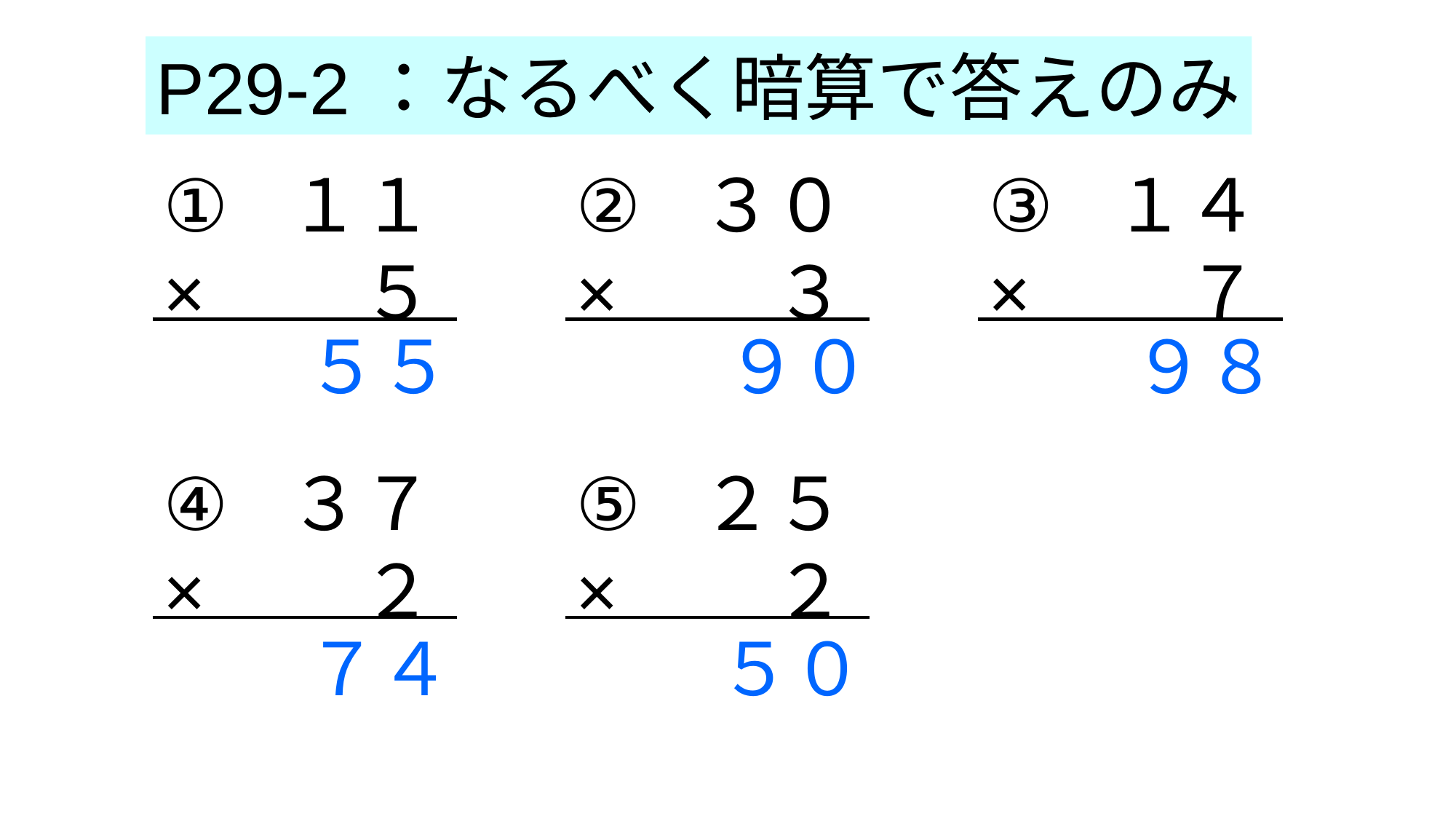

P29-2：なるべく暗算で答えのみ
①×１１
×①　５
②×３０×①　３
③×１４
×①　７
５５
９０
９８
④×３７×①　２
⑤×２５
×①　２
５０
７４